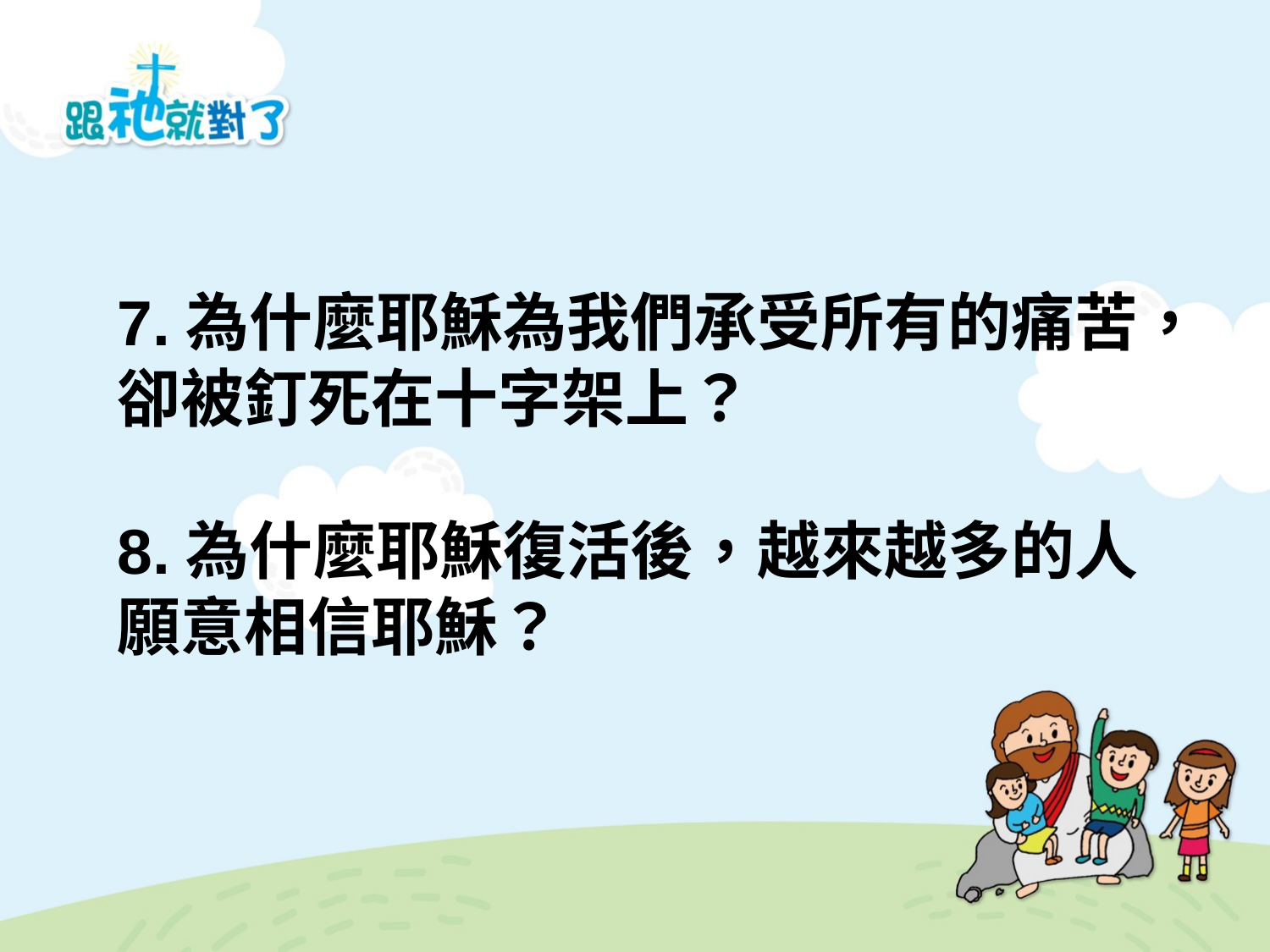

7.為什麼耶穌為我們承受所有的痛苦，卻被釘死在十字架上？

8.為什麼耶穌復活後，越來越多的人願意相信耶穌？